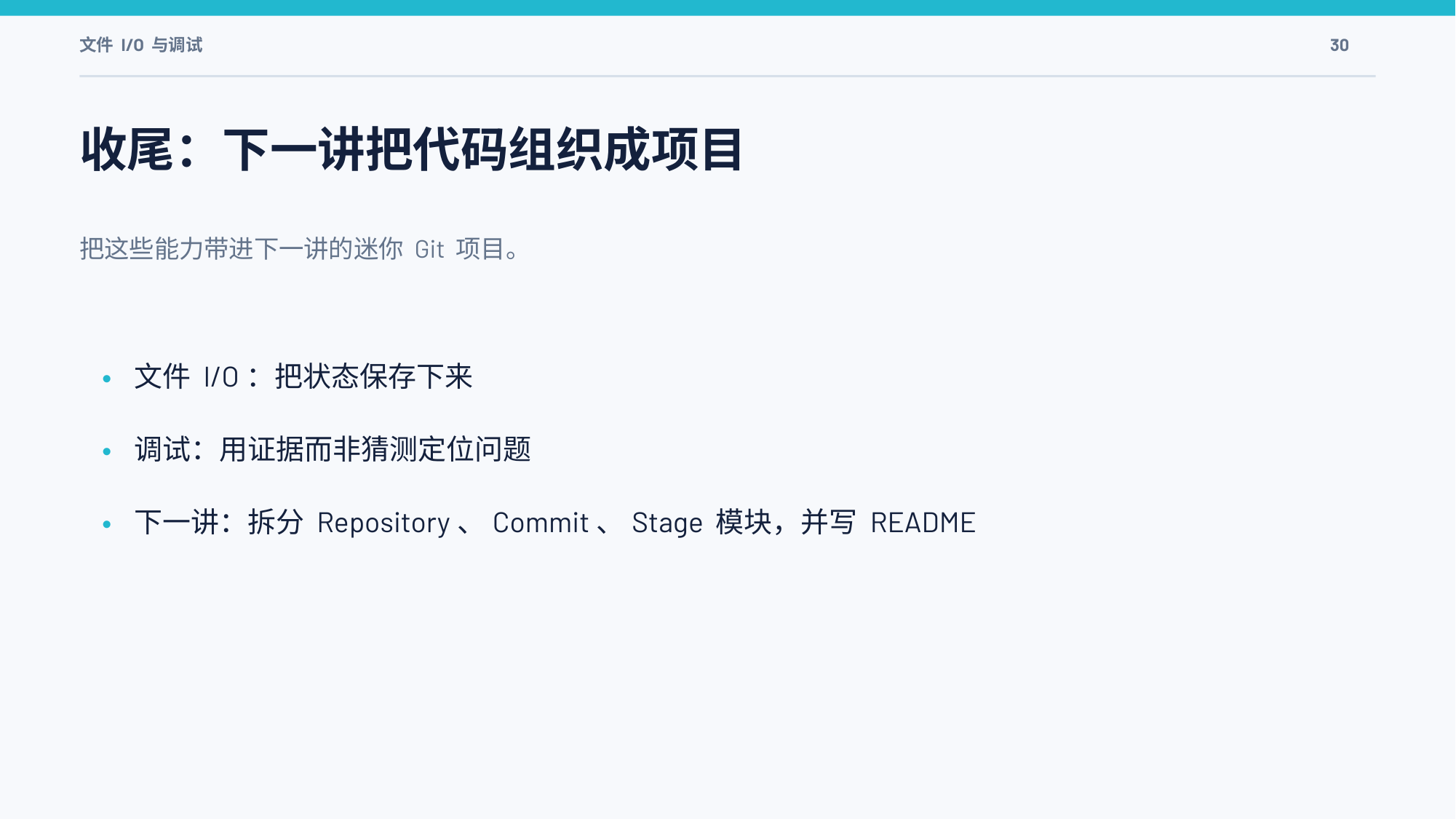

文件 I/O 与调试
30

收尾：下一讲把代码组织成项目
把这些能力带进下一讲的迷你 Git 项目。
•
文件 I/O：把状态保存下来
•
调试：用证据而非猜测定位问题
•
下一讲：拆分 Repository、Commit、Stage 模块，并写 README